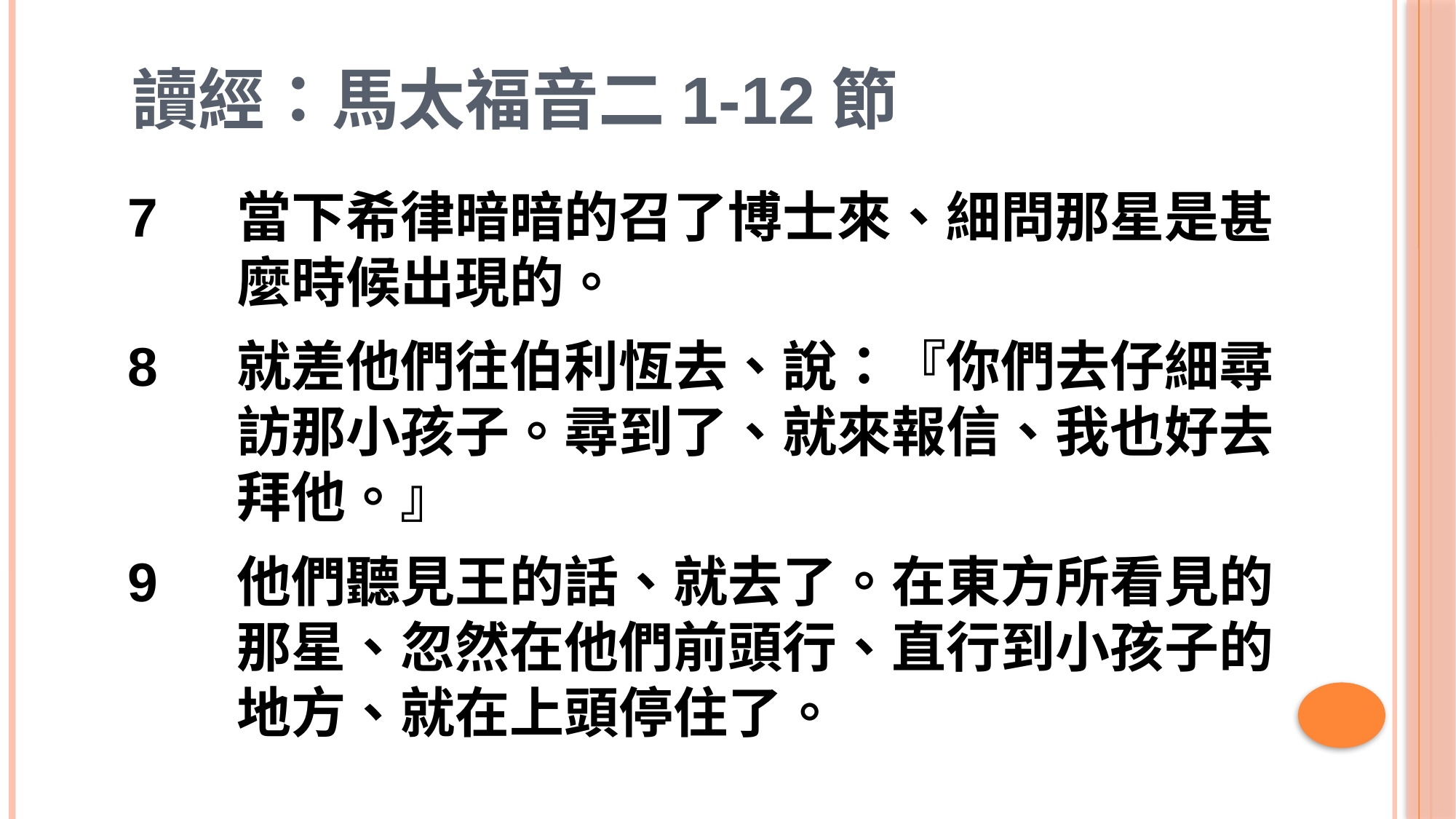

# 讀經：馬太福音二1-12節
7	當下希律暗暗的召了博士來、細問那星是甚	麼時候出現的。
8	就差他們往伯利恆去、說：『你們去仔細尋	訪那小孩子。尋到了、就來報信、我也好去	拜他。』
9	他們聽見王的話、就去了。在東方所看見的	那星、忽然在他們前頭行、直行到小孩子的	地方、就在上頭停住了。